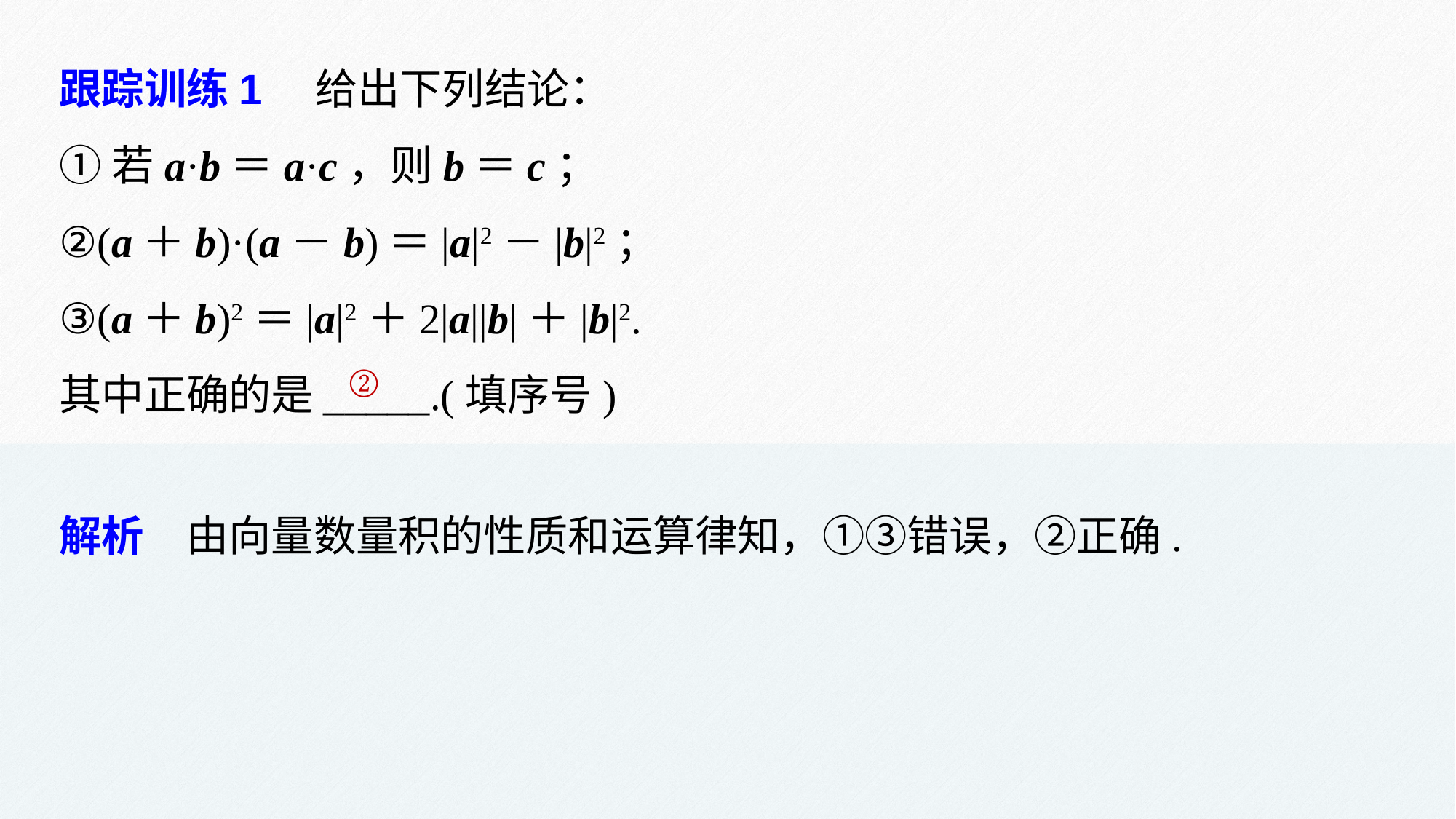

跟踪训练1　给出下列结论：
①若a·b＝a·c，则b＝c；
②(a＋b)·(a－b)＝|a|2－|b|2；
③(a＋b)2＝|a|2＋2|a||b|＋|b|2.
其中正确的是_____.(填序号)
②
解析　由向量数量积的性质和运算律知，①③错误，②正确.